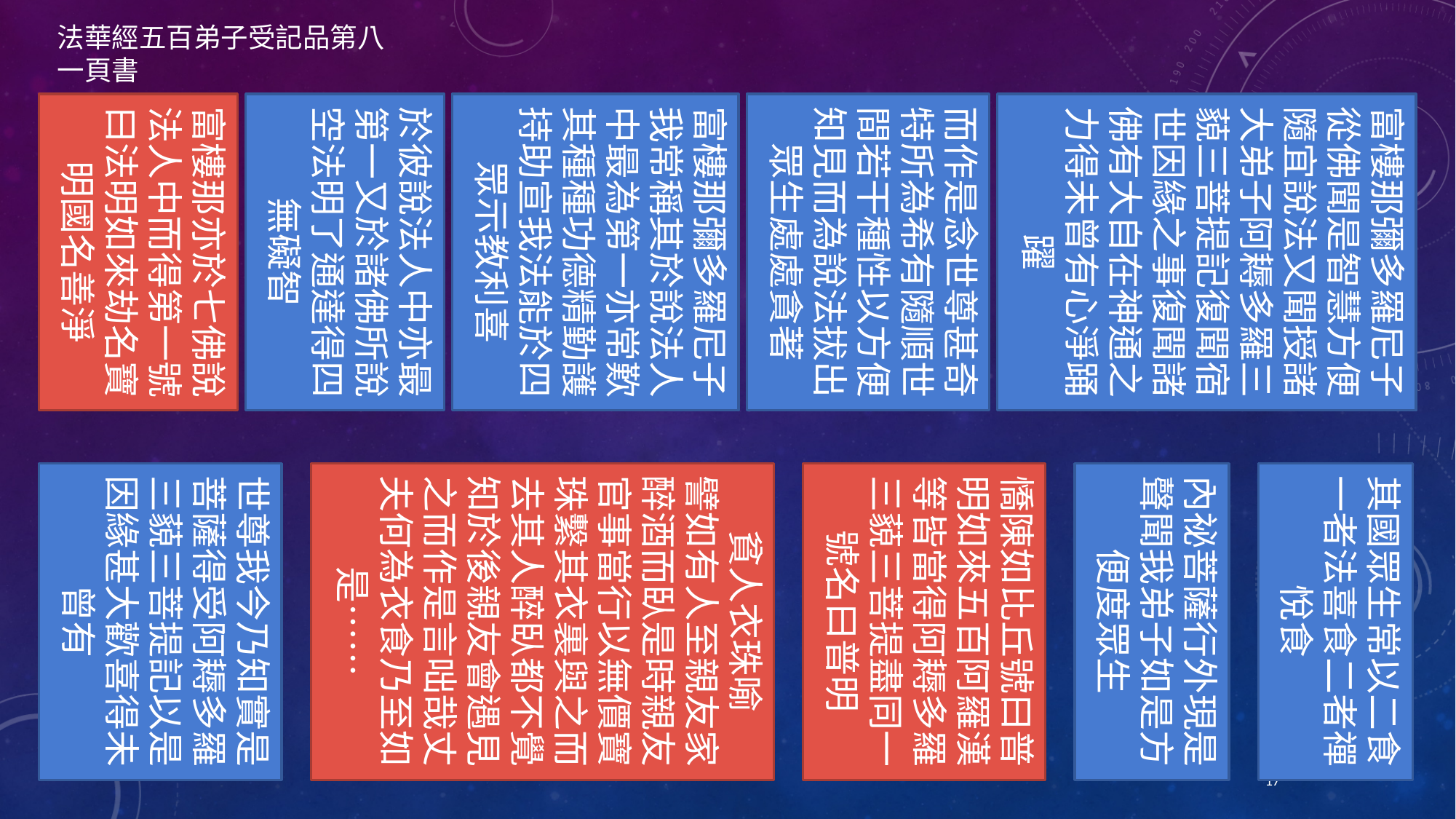

法華經五百弟子受記品第八
一頁書
富樓那亦於七佛說法人中而得第一號曰法明如來劫名寶明國名善淨
於彼說法人中亦最第一又於諸佛所說空法明了通達得四無礙智
富樓那彌多羅尼子我常稱其於說法人中最為第一亦常歎其種種功德精勤護持助宣我法能於四眾示教利喜
而作是念世尊甚奇特所為希有隨順世間若干種性以方便知見而為說法拔出眾生處處貪著
富樓那彌多羅尼子從佛聞是智慧方便隨宜說法又聞授諸大弟子阿耨多羅三藐三菩提記復聞宿世因緣之事復聞諸佛有大自在神通之力得未曾有心淨踊躍
世尊我今乃知實是菩薩得受阿耨多羅三藐三菩提記以是因緣甚大歡喜得未曾有
貧人衣珠喻
譬如有人至親友家醉酒而臥是時親友官事當行以無價寶珠繫其衣裏與之而去其人醉臥都不覺知於後親友會遇見之而作是言咄哉丈夫何為衣食乃至如是……
憍陳如比丘號曰普明如來五百阿羅漢等皆當得阿耨多羅三藐三菩提盡同一號名曰普明
內祕菩薩行外現是聲聞我弟子如是方便度眾生
其國眾生常以二食一者法喜食二者禪悅食
17